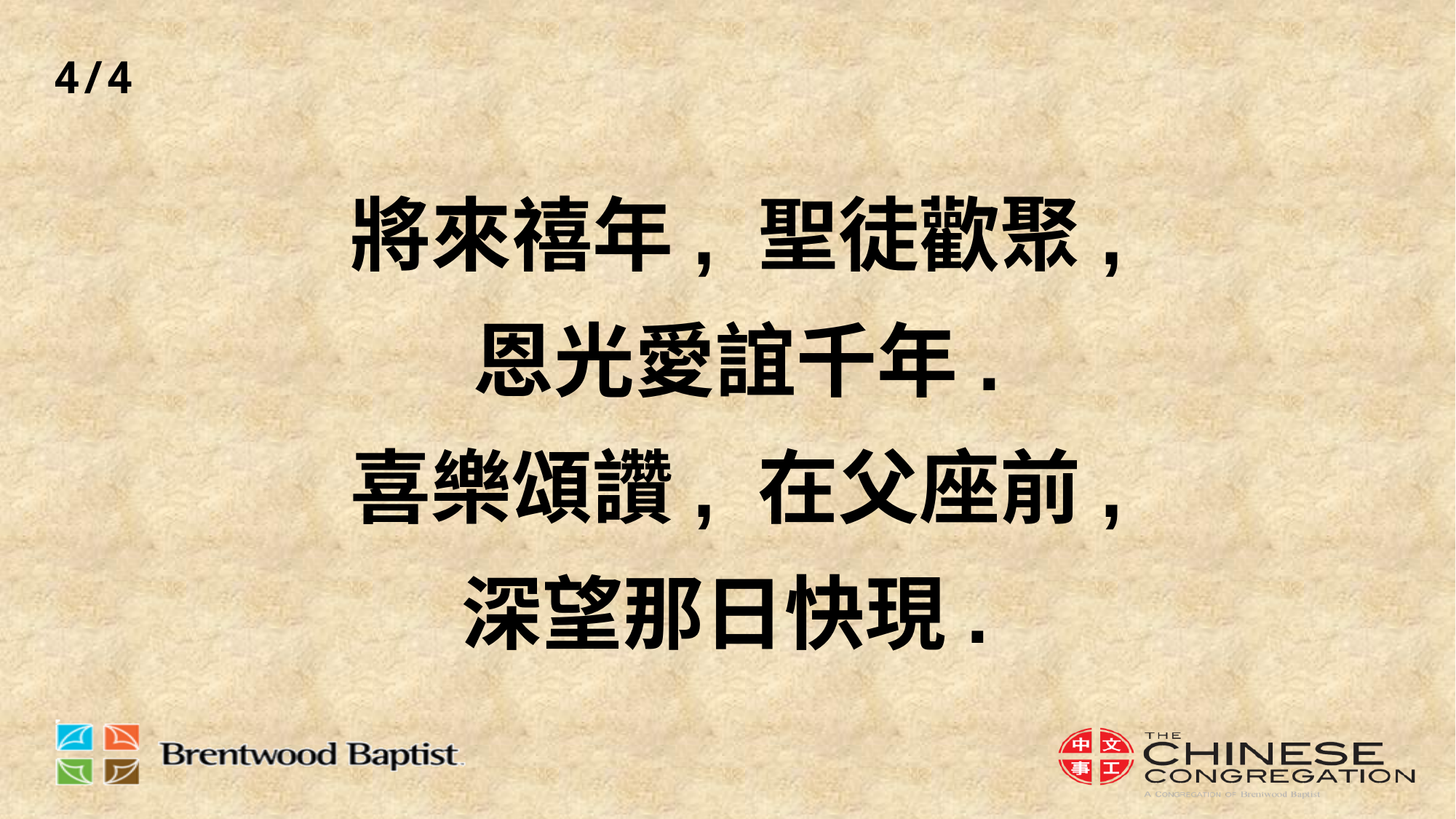

4/4
# 將來禧年, 聖徒歡聚, 恩光愛誼千年. 喜樂頌讚, 在父座前, 深望那日快現.